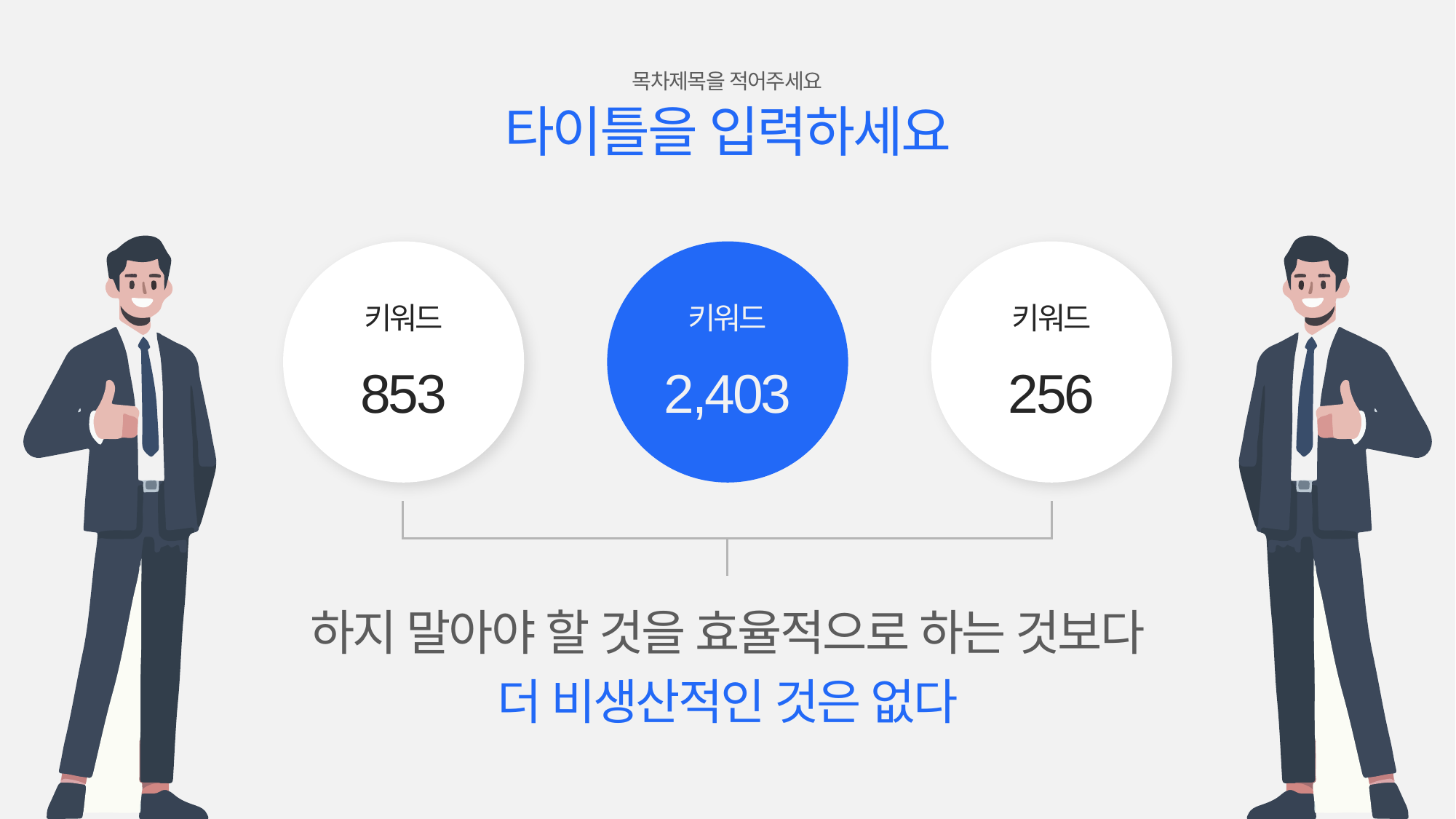

목차제목을 적어주세요
타이틀을 입력하세요

키워드
키워드
키워드
853
2,403
256
하지 말아야 할 것을 효율적으로 하는 것보다
더 비생산적인 것은 없다